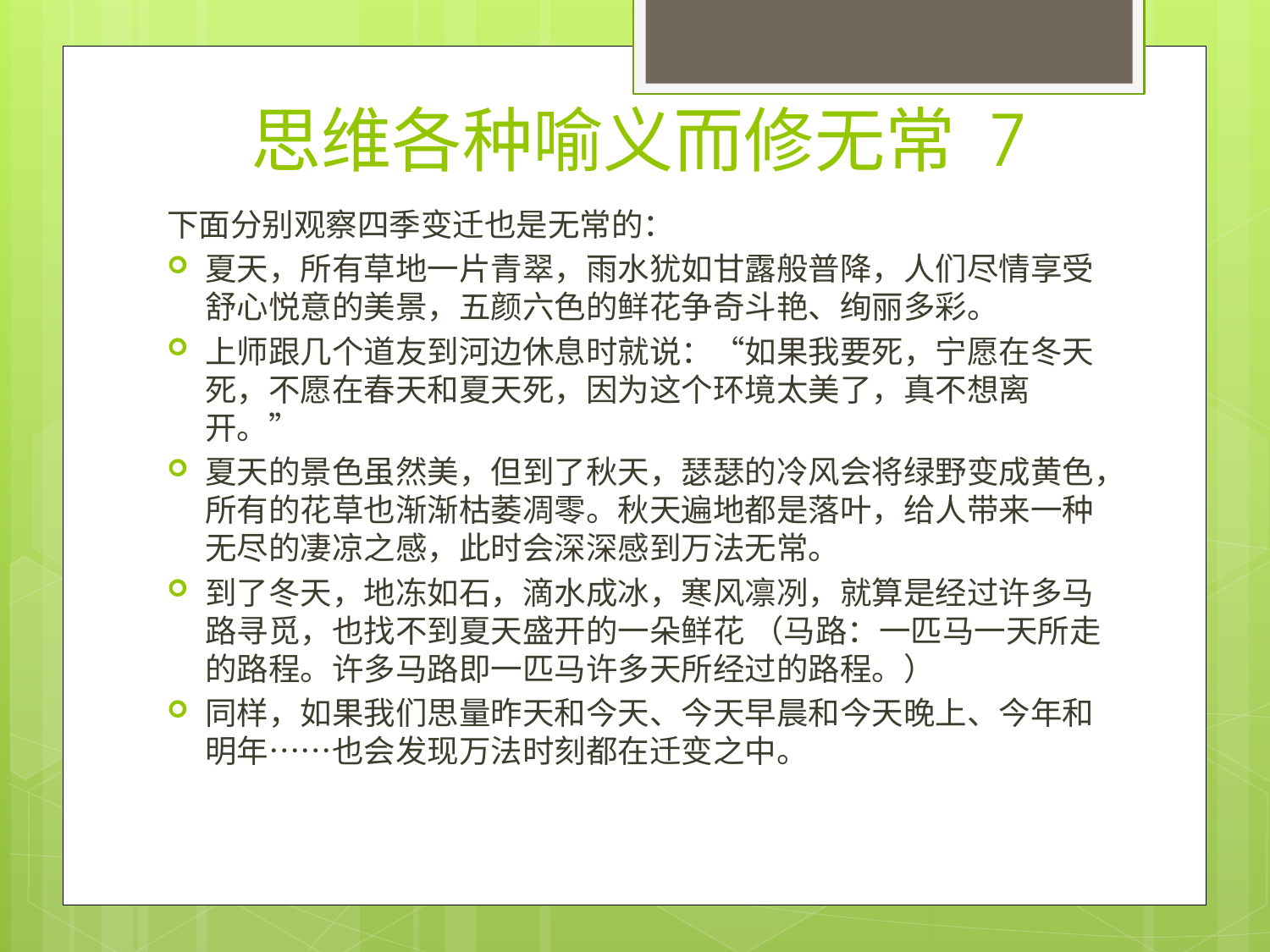

# 思维各种喻义而修无常 7
下面分别观察四季变迁也是无常的：
夏天，所有草地一片青翠，雨水犹如甘露般普降，人们尽情享受舒心悦意的美景，五颜六色的鲜花争奇斗艳、绚丽多彩。
上师跟几个道友到河边休息时就说：“如果我要死，宁愿在冬天死，不愿在春天和夏天死，因为这个环境太美了，真不想离开。”
夏天的景色虽然美，但到了秋天，瑟瑟的冷风会将绿野变成黄色，所有的花草也渐渐枯萎凋零。秋天遍地都是落叶，给人带来一种无尽的凄凉之感，此时会深深感到万法无常。
到了冬天，地冻如石，滴水成冰，寒风凛冽，就算是经过许多马路寻觅，也找不到夏天盛开的一朵鲜花 （马路：一匹马一天所走的路程。许多马路即一匹马许多天所经过的路程。）
同样，如果我们思量昨天和今天、今天早晨和今天晚上、今年和明年……也会发现万法时刻都在迁变之中。